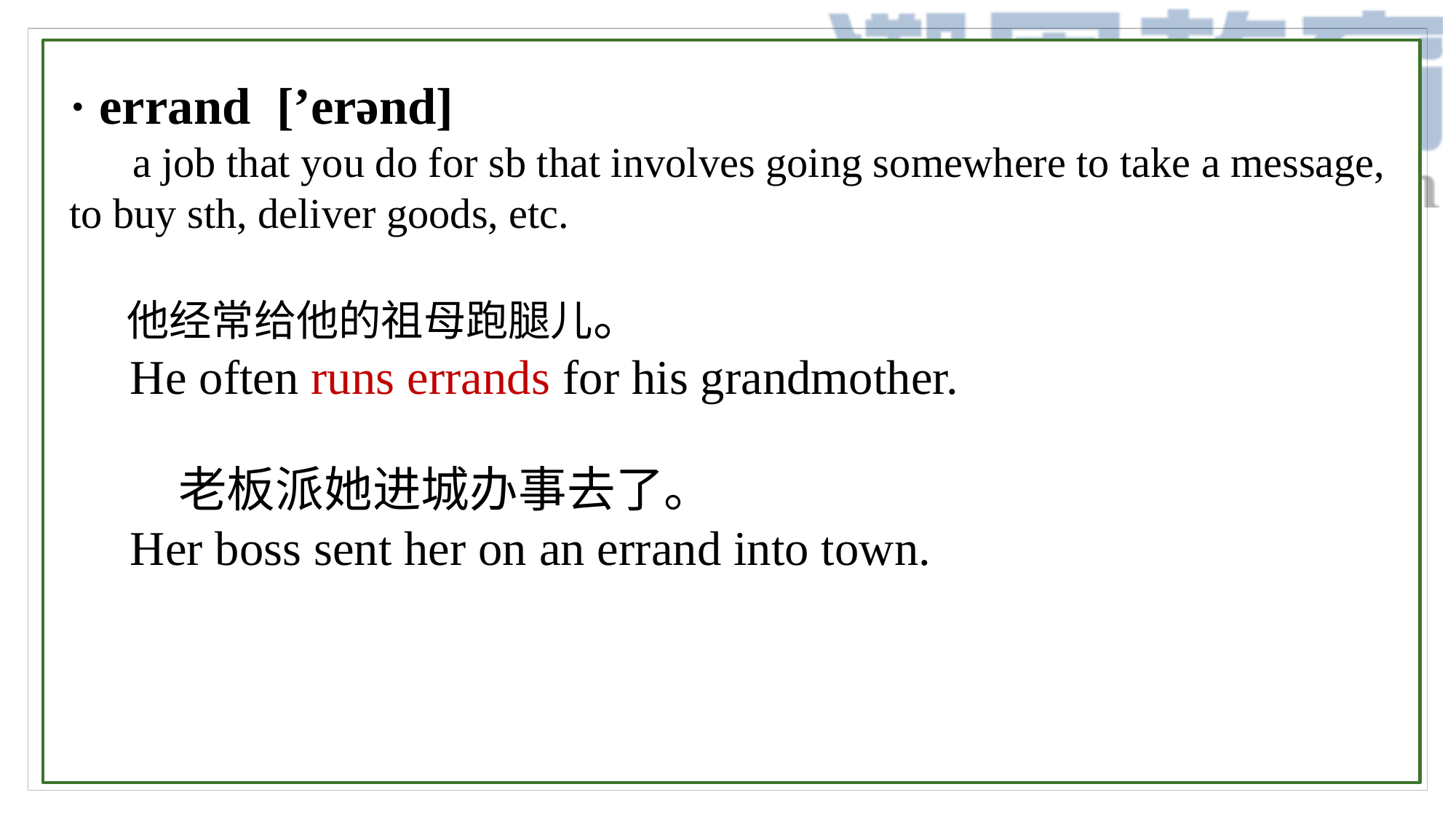

· errand  [’erənd]
      a job that you do for sb that involves going somewhere to take a message, to buy sth, deliver goods, etc.

     他经常给他的祖母跑腿儿。
     He often runs errands for his grandmother.

	老板派她进城办事去了。
     Her boss sent her on an errand into town.